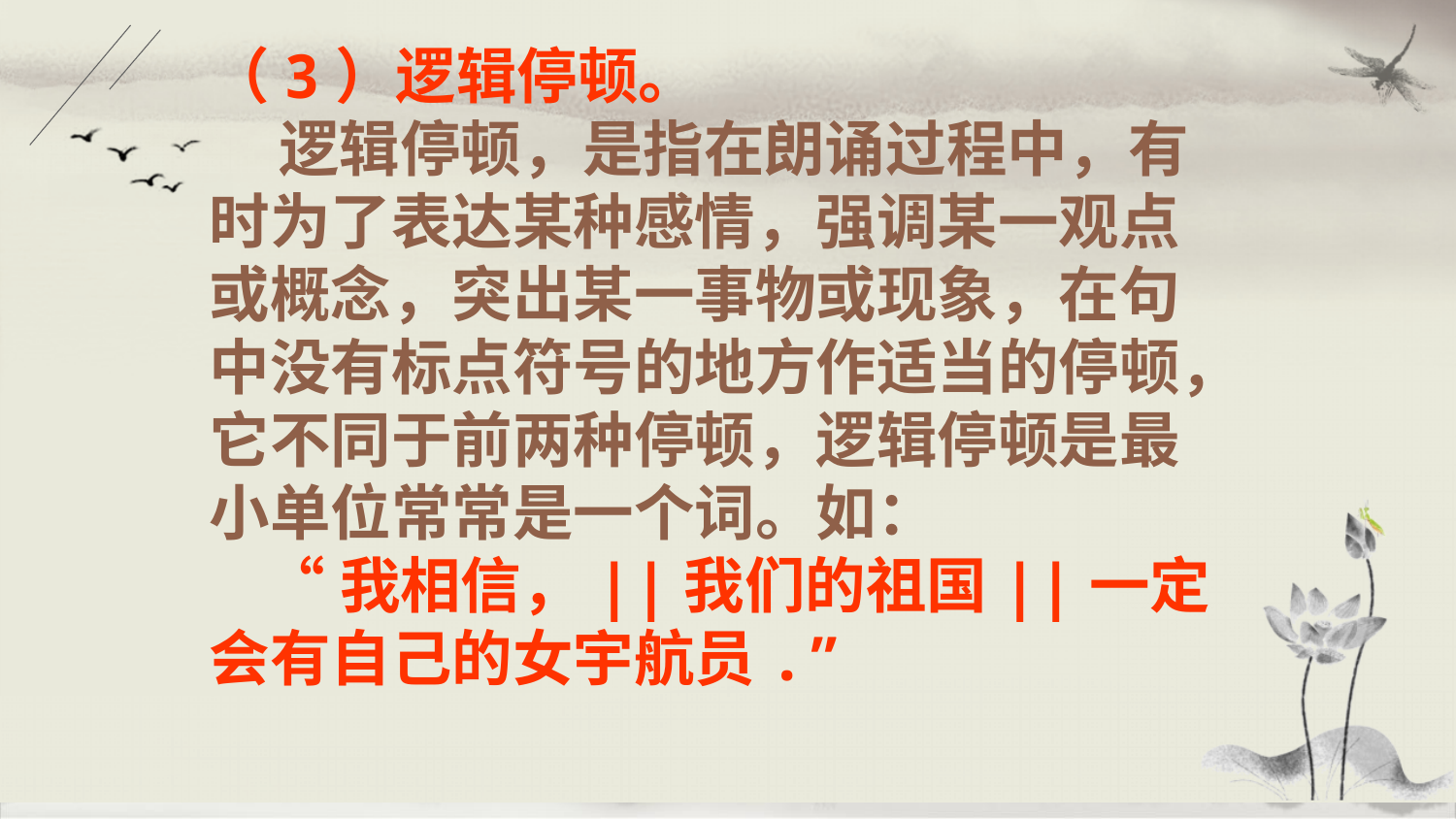

（3）逻辑停顿。
    逻辑停顿，是指在朗诵过程中，有时为了表达某种感情，强调某一观点或概念，突出某一事物或现象，在句中没有标点符号的地方作适当的停顿，它不同于前两种停顿，逻辑停顿是最小单位常常是一个词。如：
    “我相信，||我们的祖国||一定会有自己的女宇航员.”